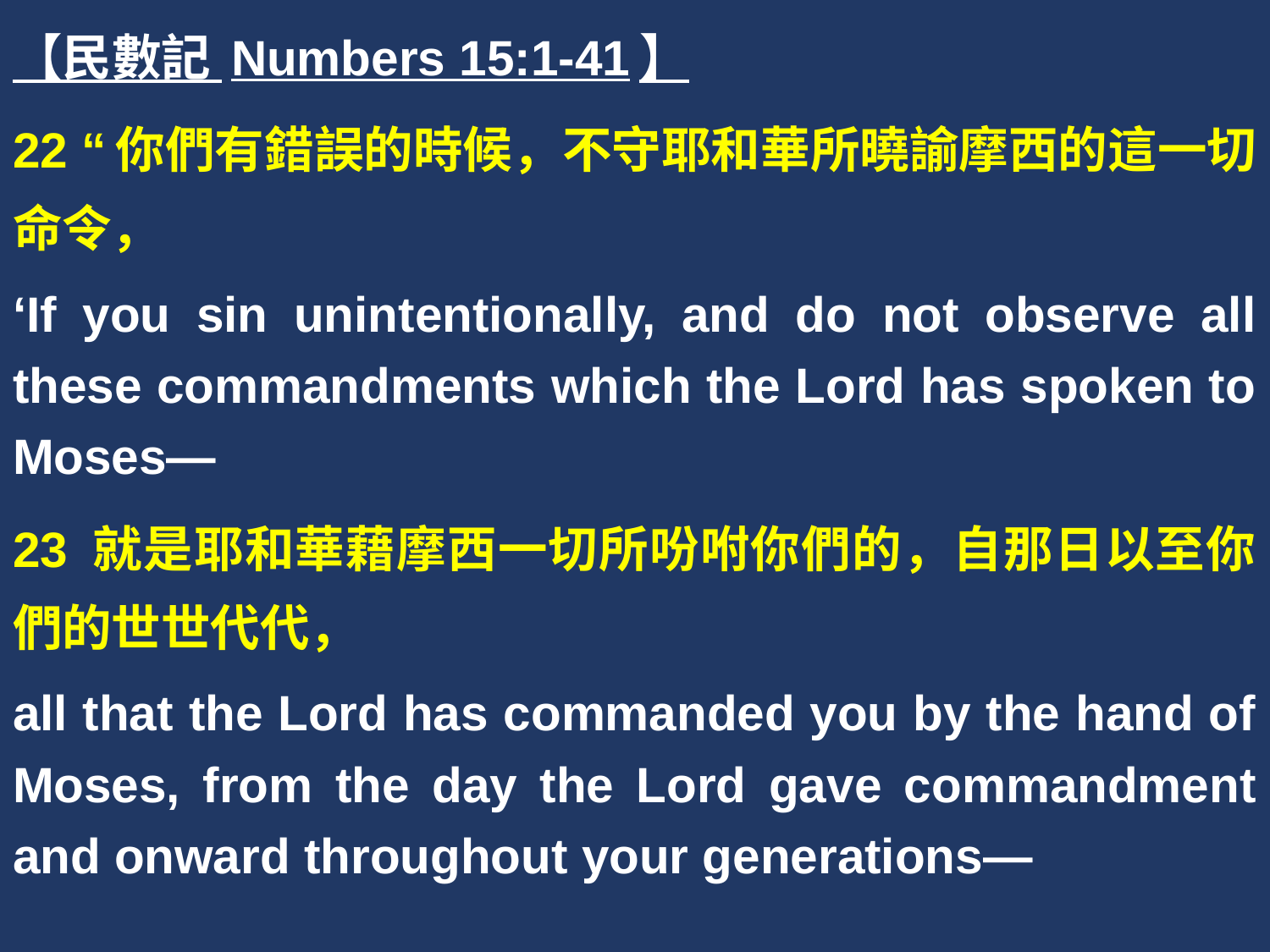

【民數記 Numbers 15:1-41】
22 “你們有錯誤的時候，不守耶和華所曉諭摩西的這一切命令，
‘If you sin unintentionally, and do not observe all these commandments which the Lord has spoken to Moses—
23 就是耶和華藉摩西一切所吩咐你們的，自那日以至你們的世世代代，
all that the Lord has commanded you by the hand of Moses, from the day the Lord gave commandment and onward throughout your generations—